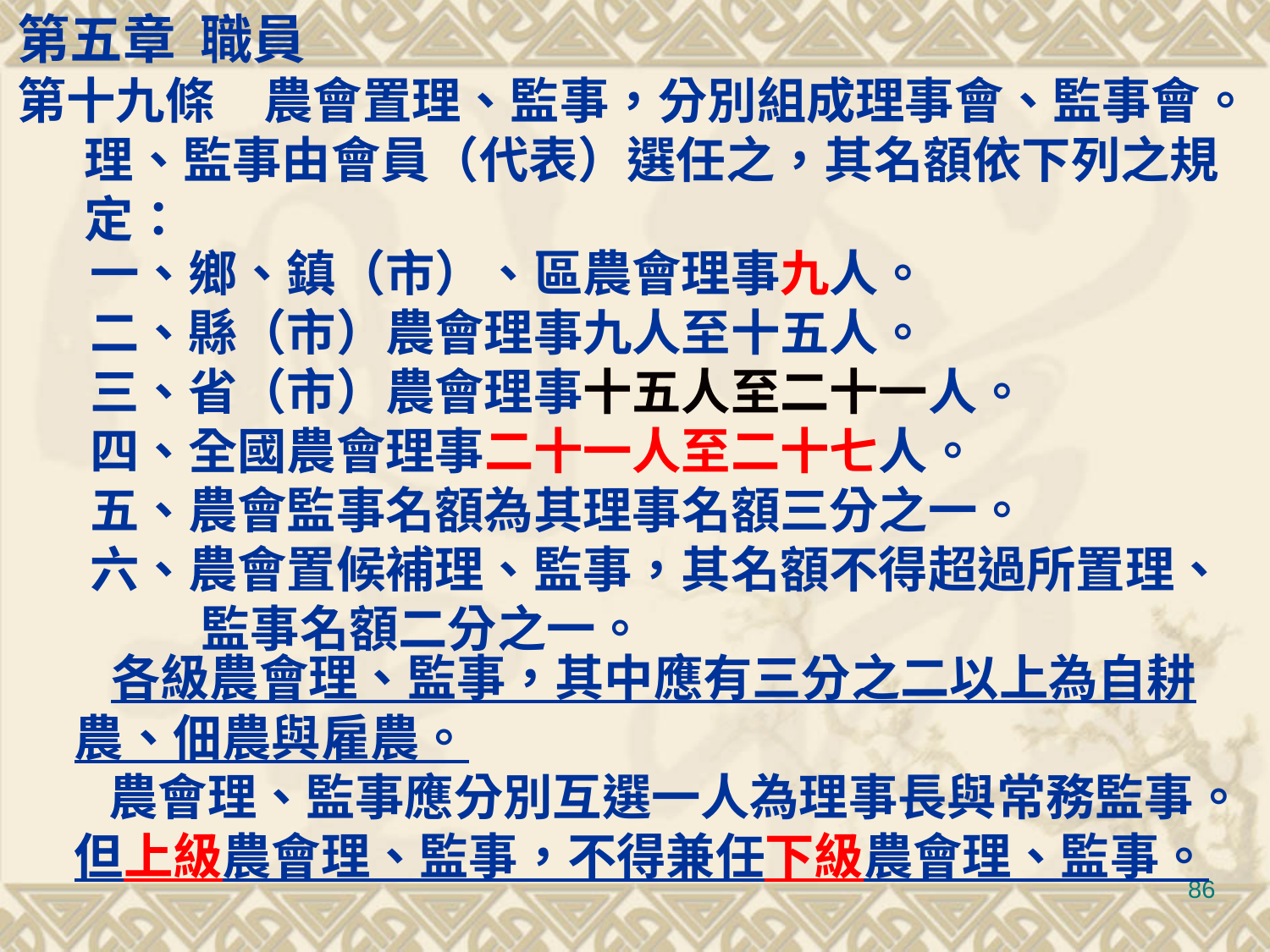

第五章  職員
第十九條　農會置理、監事，分別組成理事會、監事會。理、監事由會員（代表）選任之，其名額依下列之規定：
一、鄉、鎮（市）、區農會理事九人。
二、縣（市）農會理事九人至十五人。
三、省（市）農會理事十五人至二十一人。
四、全國農會理事二十一人至二十七人。
五、農會監事名額為其理事名額三分之一。
六、農會置候補理、監事，其名額不得超過所置理、監事名額二分之一。
  各級農會理、監事，其中應有三分之二以上為自耕農、佃農與雇農。
  農會理、監事應分別互選一人為理事長與常務監事。但上級農會理、監事，不得兼任下級農會理、監事。
86